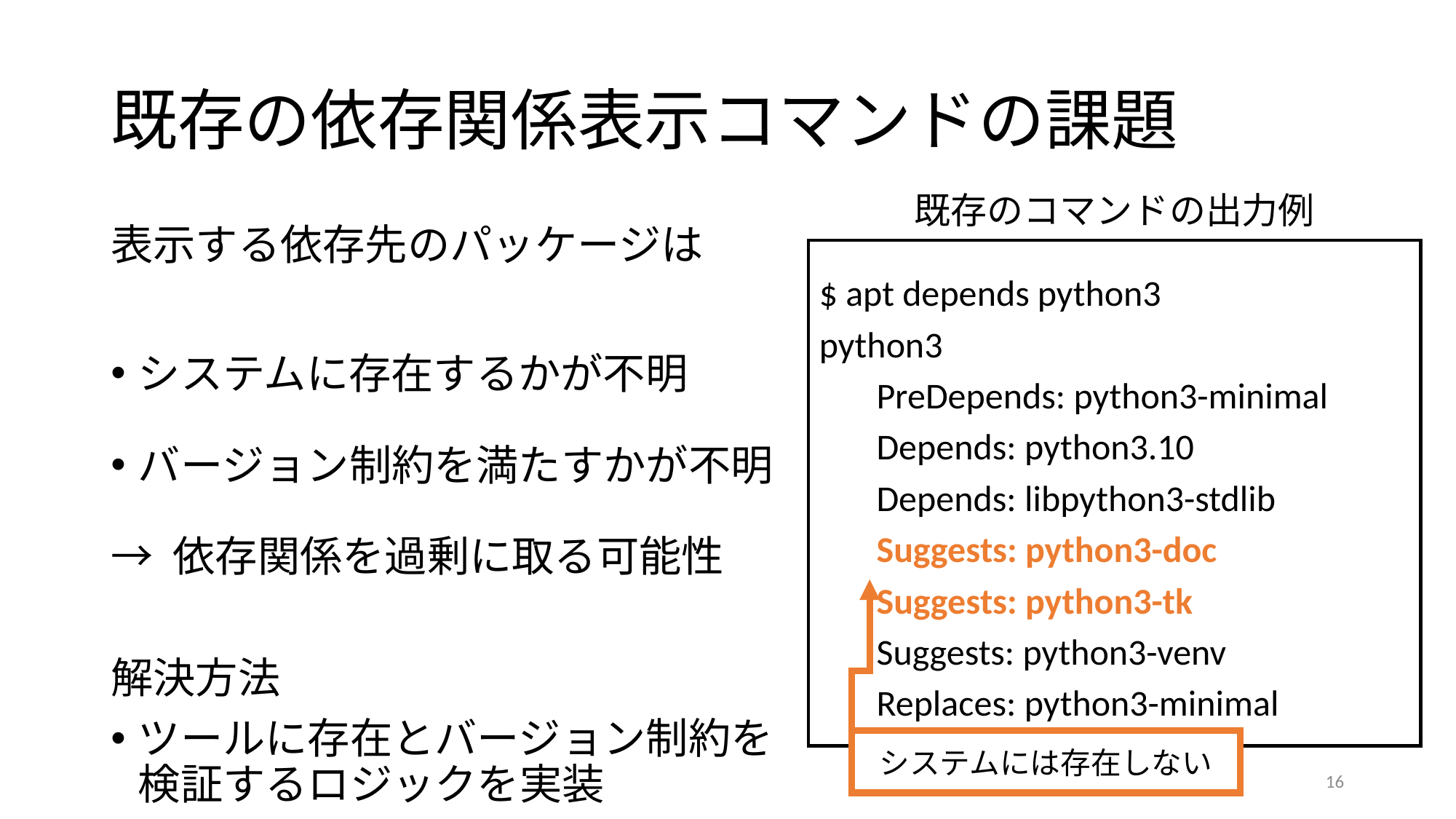

# 既存の依存関係表示コマンドの課題
既存のコマンドの出力例
表示する依存先のパッケージは

システムに存在するかが不明
バージョン制約を満たすかが不明
→ 依存関係を過剰に取る可能性

解決方法
ツールに存在とバージョン制約を
検証するロジックを実装
$ apt depends python3
python3
       PreDepends: python3-minimal
       Depends: python3.10
       Depends: libpython3-stdlib
       Suggests: python3-doc
       Suggests: python3-tk
       Suggests: python3-venv
       Replaces: python3-minimal
システムには存在しない
16